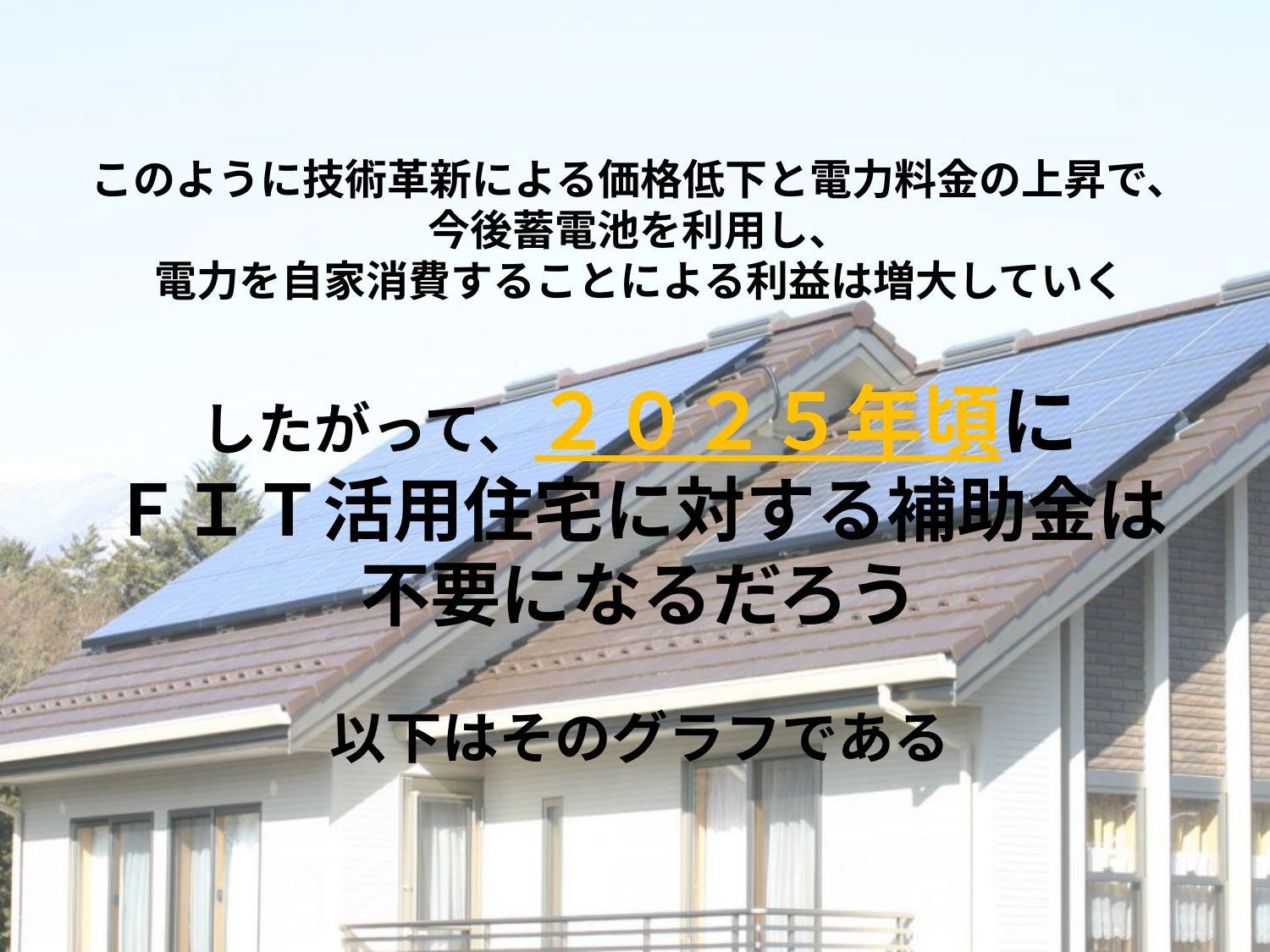

このように技術革新による価格低下と電力料金の上昇で、
今後蓄電池を利用し、
電力を自家消費することによる利益は増大していく

したがって、２０２５年頃に
ＦＩＴ活用住宅に対する補助金は
不要になるだろう

以下はそのグラフである